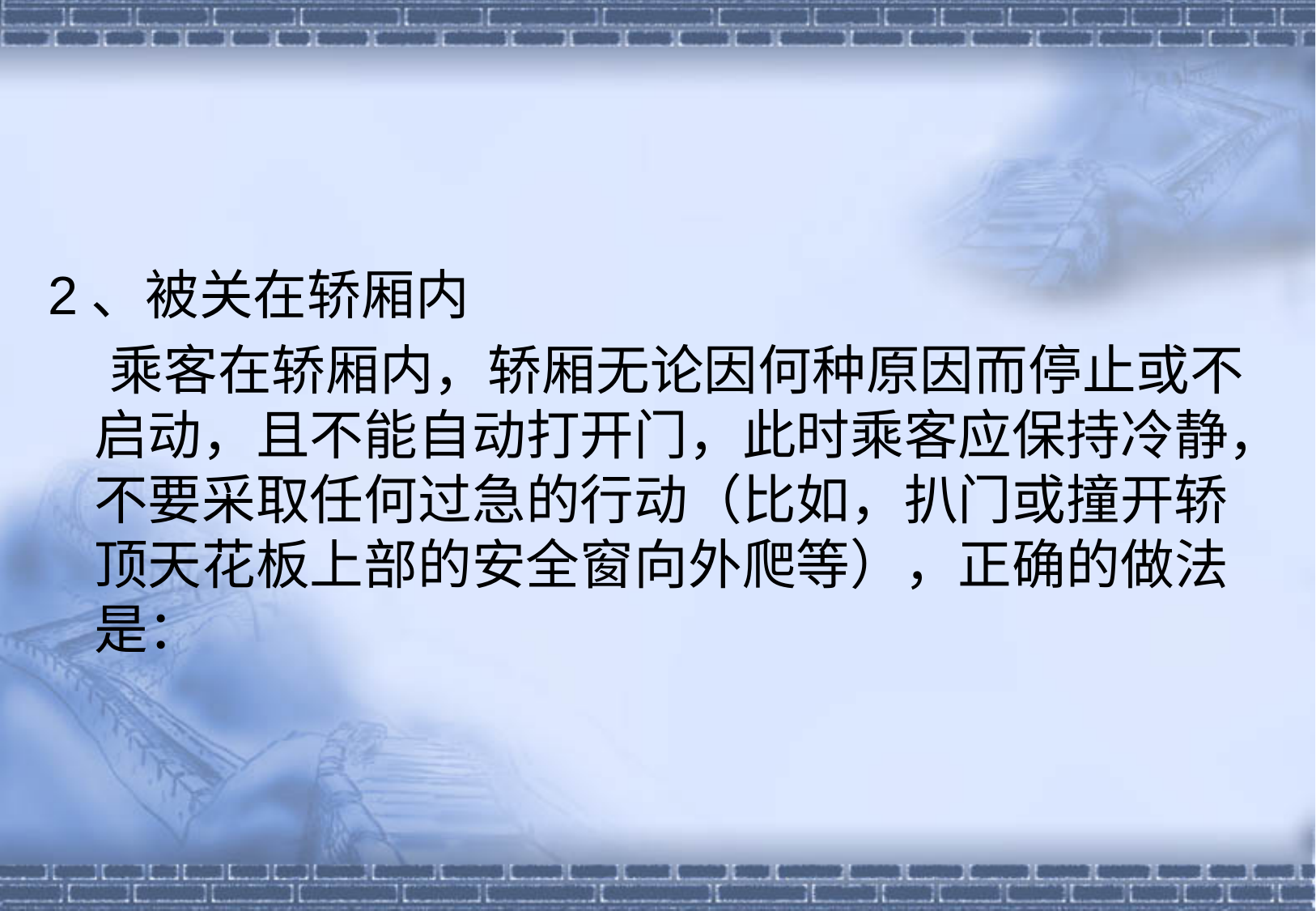

2、被关在轿厢内
    乘客在轿厢内，轿厢无论因何种原因而停止或不启动，且不能自动打开门，此时乘客应保持冷静，不要采取任何过急的行动（比如，扒门或撞开轿顶天花板上部的安全窗向外爬等），正确的做法是：